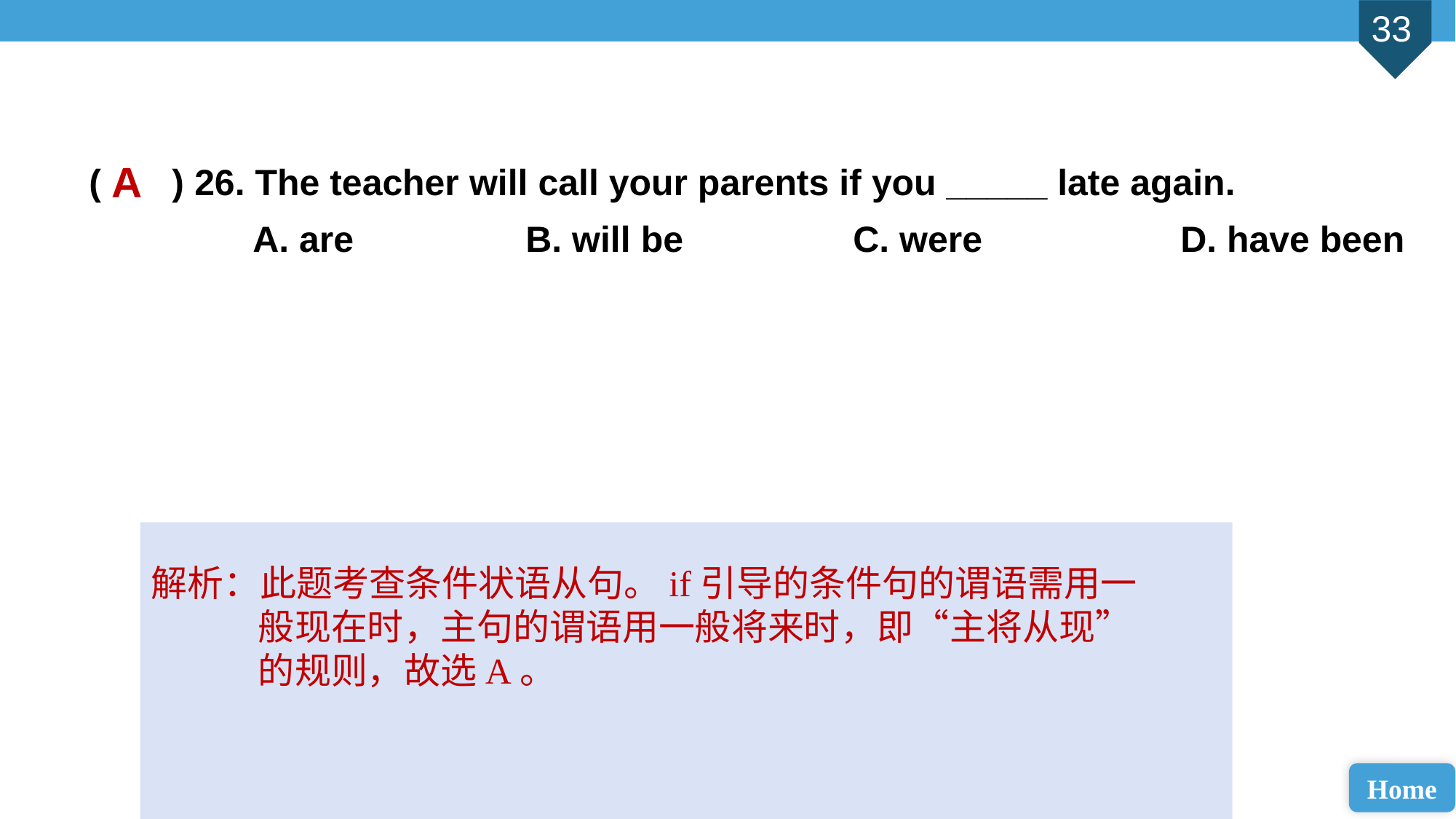

(       ) 26. The teacher will call your parents if you _____ late again.
A. are 		B. will be 		C. were 		D. have been
A

解析：此题考查条件状语从句。if引导的条件句的谓语需用一般现在时，主句的谓语用一般将来时，即“主将从现”的规则，故选A。